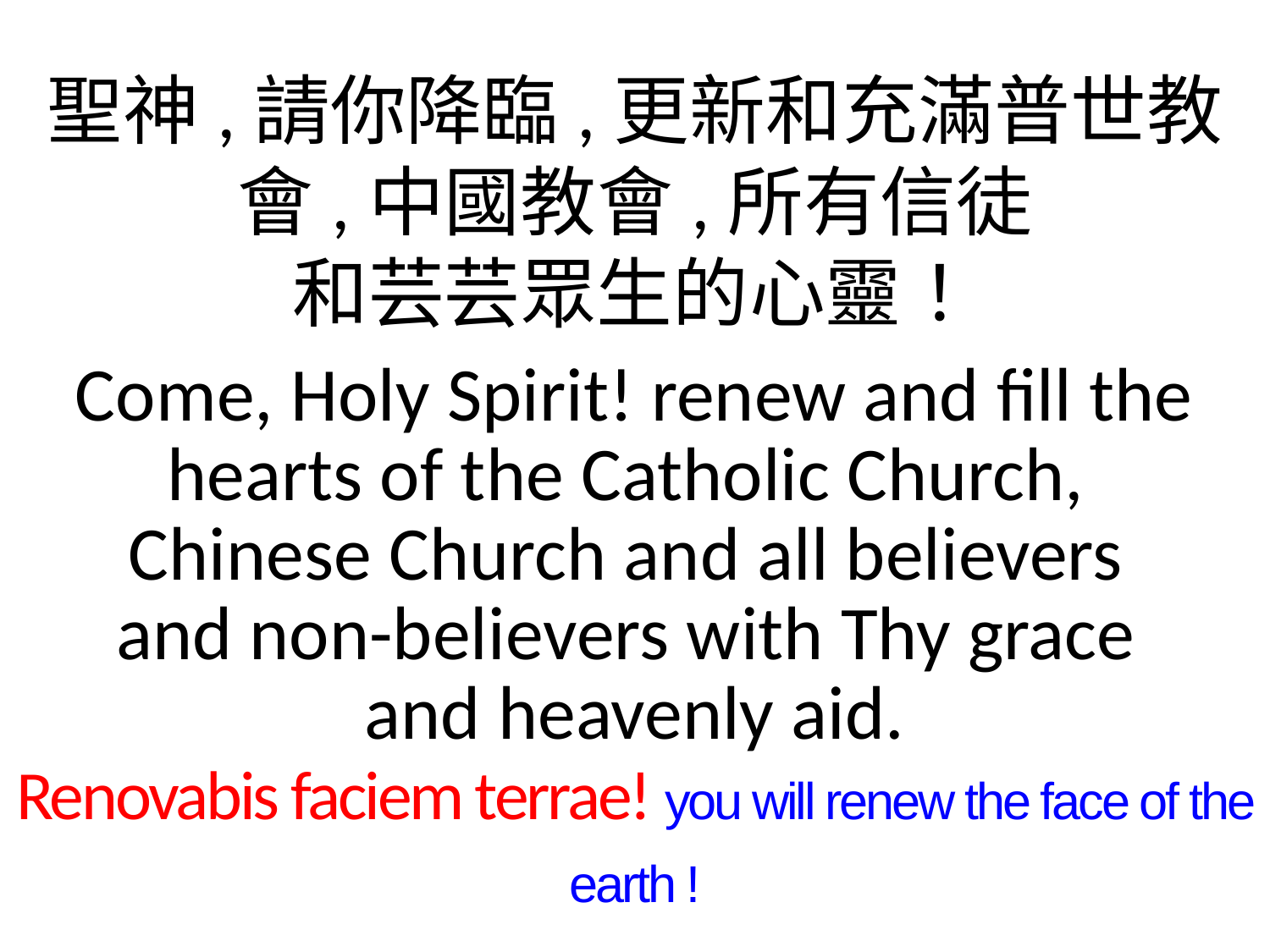

聖神,請你降臨,更新和充滿普世教會,中國教會,所有信徒
和芸芸眾生的心靈！
Come, Holy Spirit! renew and fill the hearts of the Catholic Church,
Chinese Church and all believers
and non-believers with Thy grace
and heavenly aid.
Renovabis faciem terrae! you will renew the face of the earth !